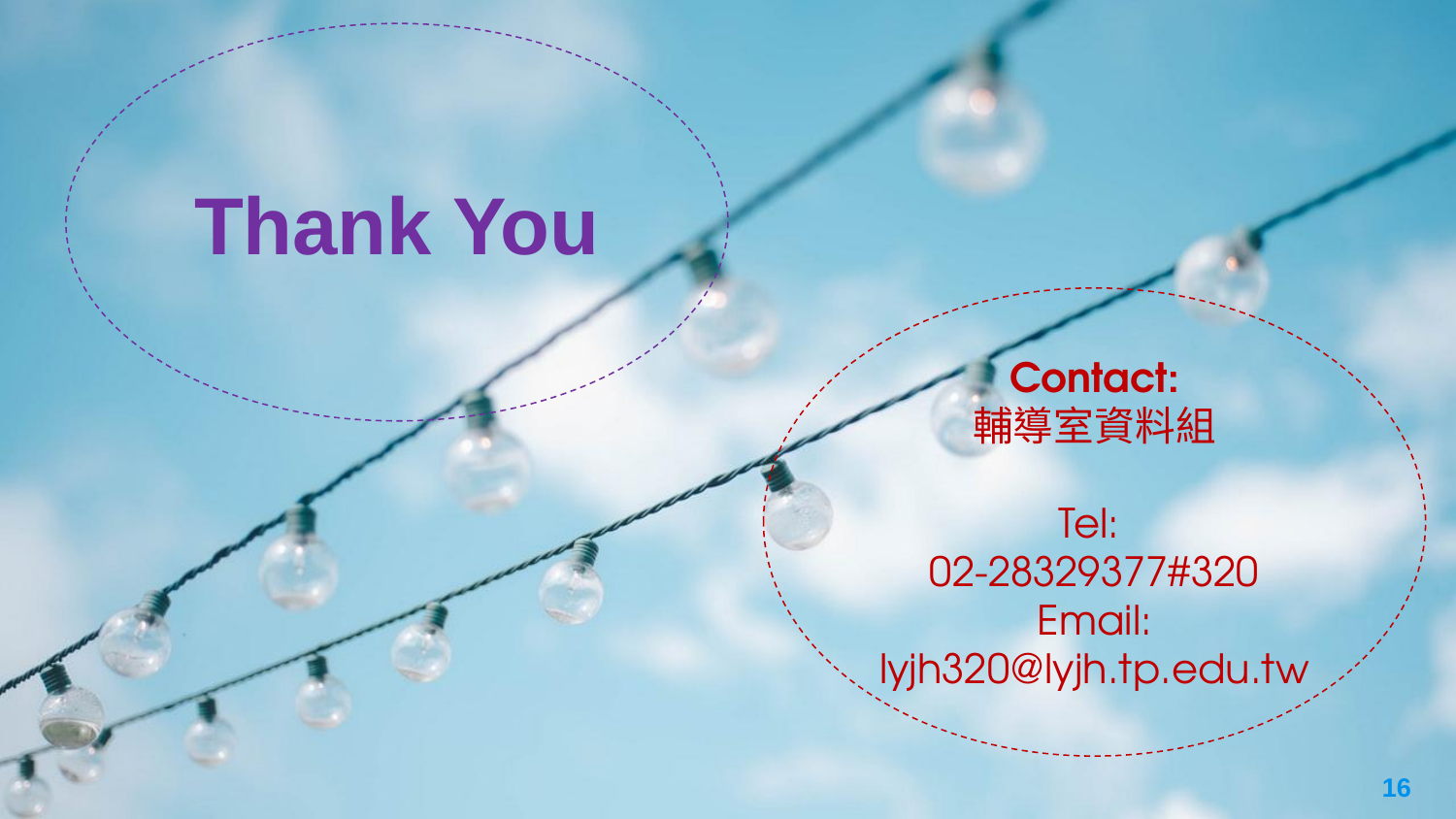

Thank You
Contact:
輔導室資料組

Tel:
02-28329377#320
Email: lyjh320@lyjh.tp.edu.tw
16